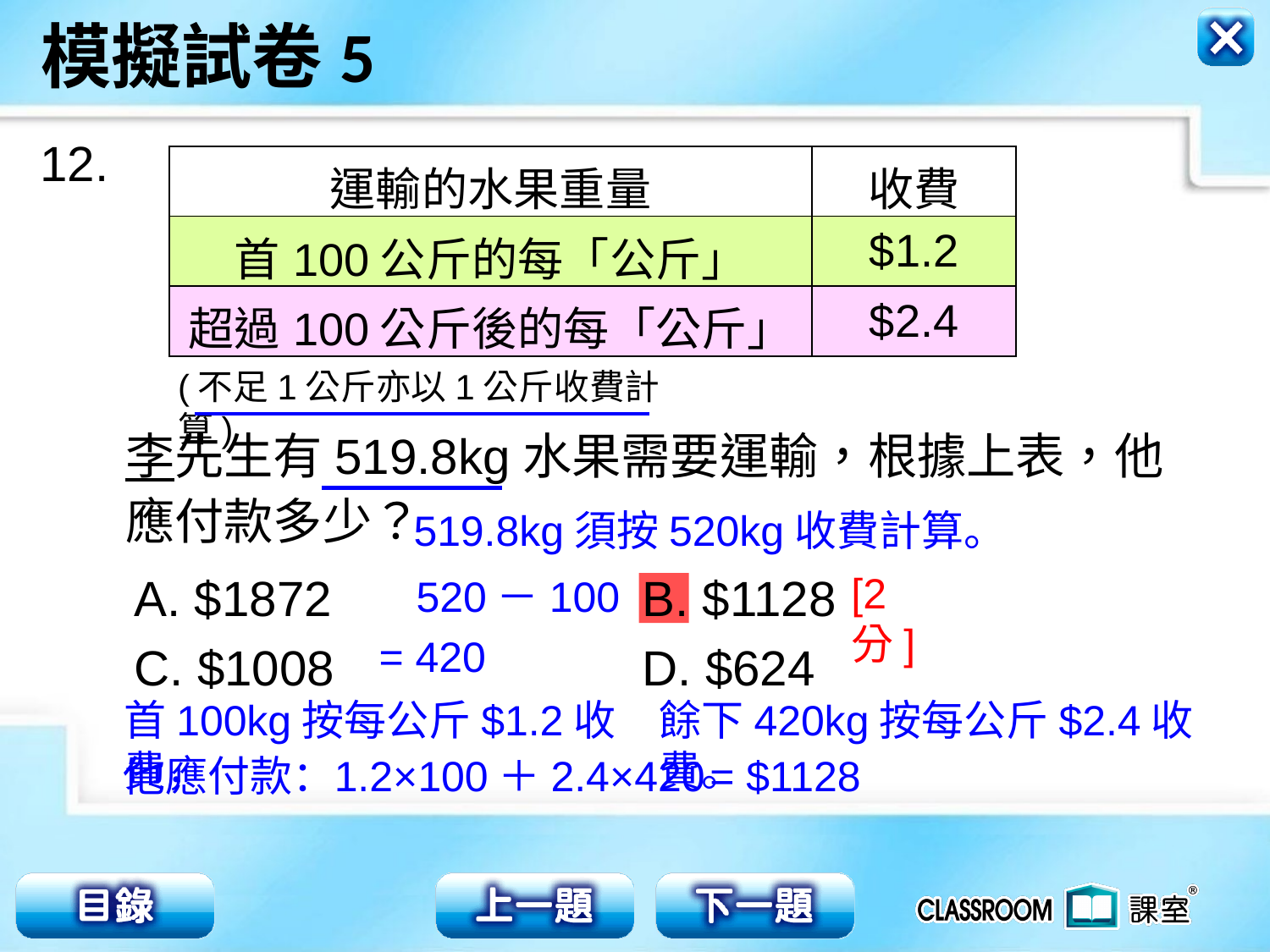

12.
| 運輸的水果重量 | 收費 |
| --- | --- |
| 首100公斤的每「公斤」 | $1.2 |
| 超過100公斤後的每「公斤」 | $2.4 |

(不足1公斤亦以1公斤收費計算)
李先生有519.8kg水果需要運輸，根據上表，他
應付款多少？
519.8kg須按520kg收費計算。
[2分]
A. $1872			B. $1128
C. $1008			D. $624
520－100

= 420
首100kg按每公斤$1.2收費，
餘下420kg按每公斤$2.4收費。
他應付款：
1.2×100＋2.4×420
= $1128